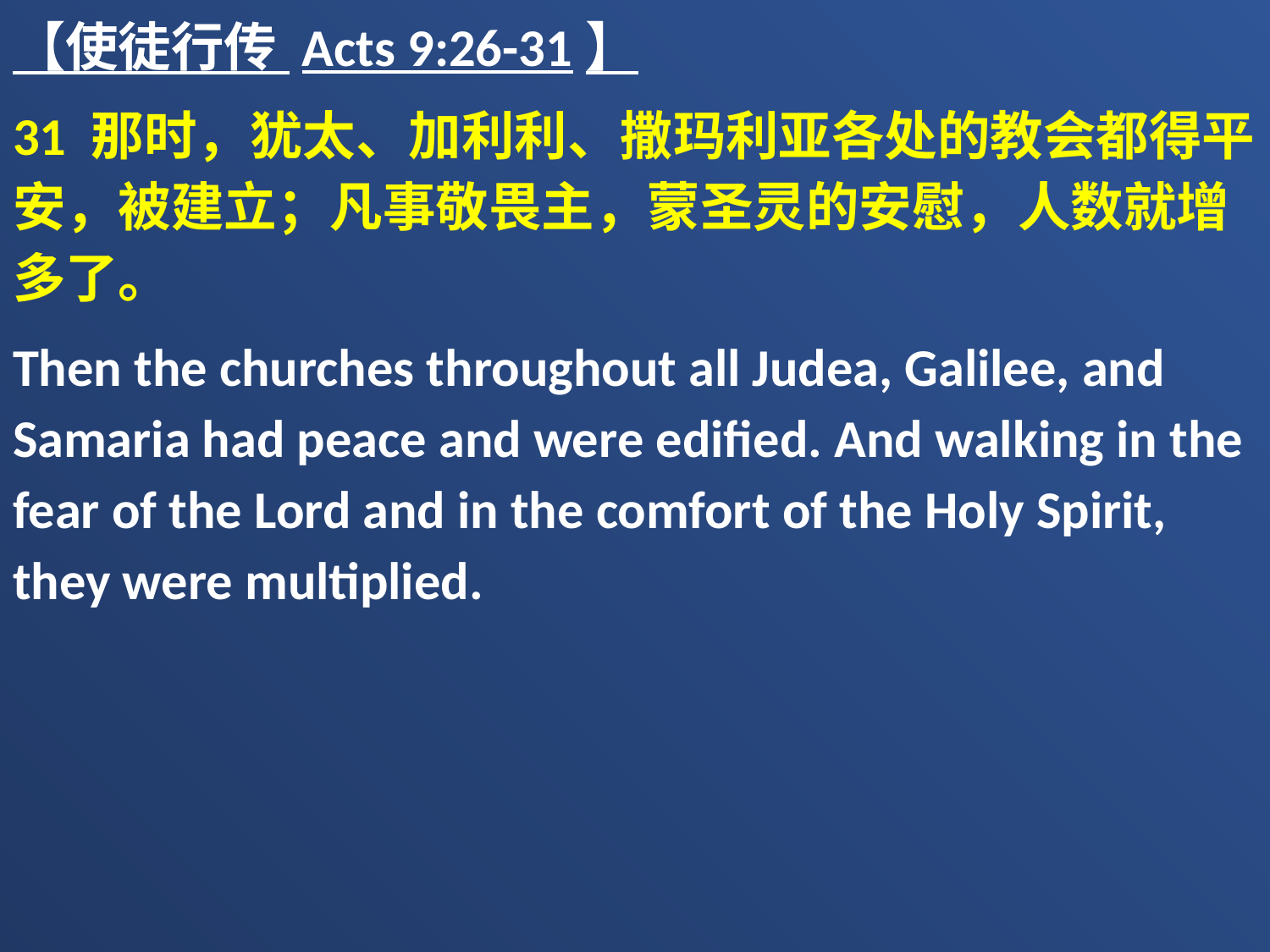

【使徒行传 Acts 9:26-31】
31 那时，犹太、加利利、撒玛利亚各处的教会都得平安，被建立；凡事敬畏主，蒙圣灵的安慰，人数就增多了。
Then the churches throughout all Judea, Galilee, and Samaria had peace and were edified. And walking in the fear of the Lord and in the comfort of the Holy Spirit, they were multiplied.